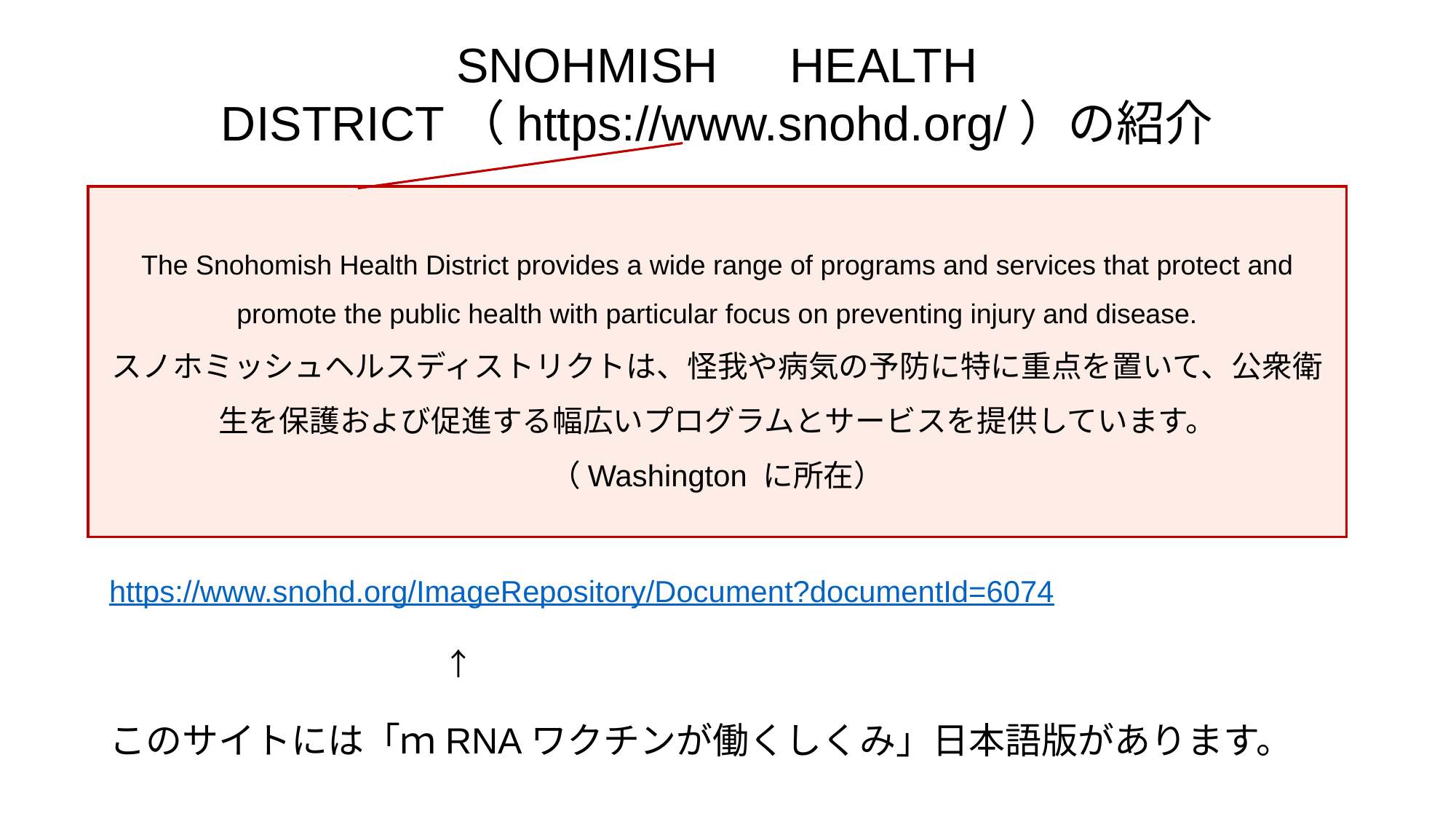

SNOHMISH　HEALTH DISTRICT（https://www.snohd.org/）の紹介
The Snohomish Health District provides a wide range of programs and services that protect and promote the public health with particular focus on preventing injury and disease.
スノホミッシュヘルスディストリクトは、怪我や病気の予防に特に重点を置いて、公衆衛生を保護および促進する幅広いプログラムとサービスを提供しています。
（Washington に所在）
https://www.snohd.org/ImageRepository/Document?documentId=6074

　　　　　　　　　　　↑

このサイトには「ｍRNAワクチンが働くしくみ」日本語版があります。